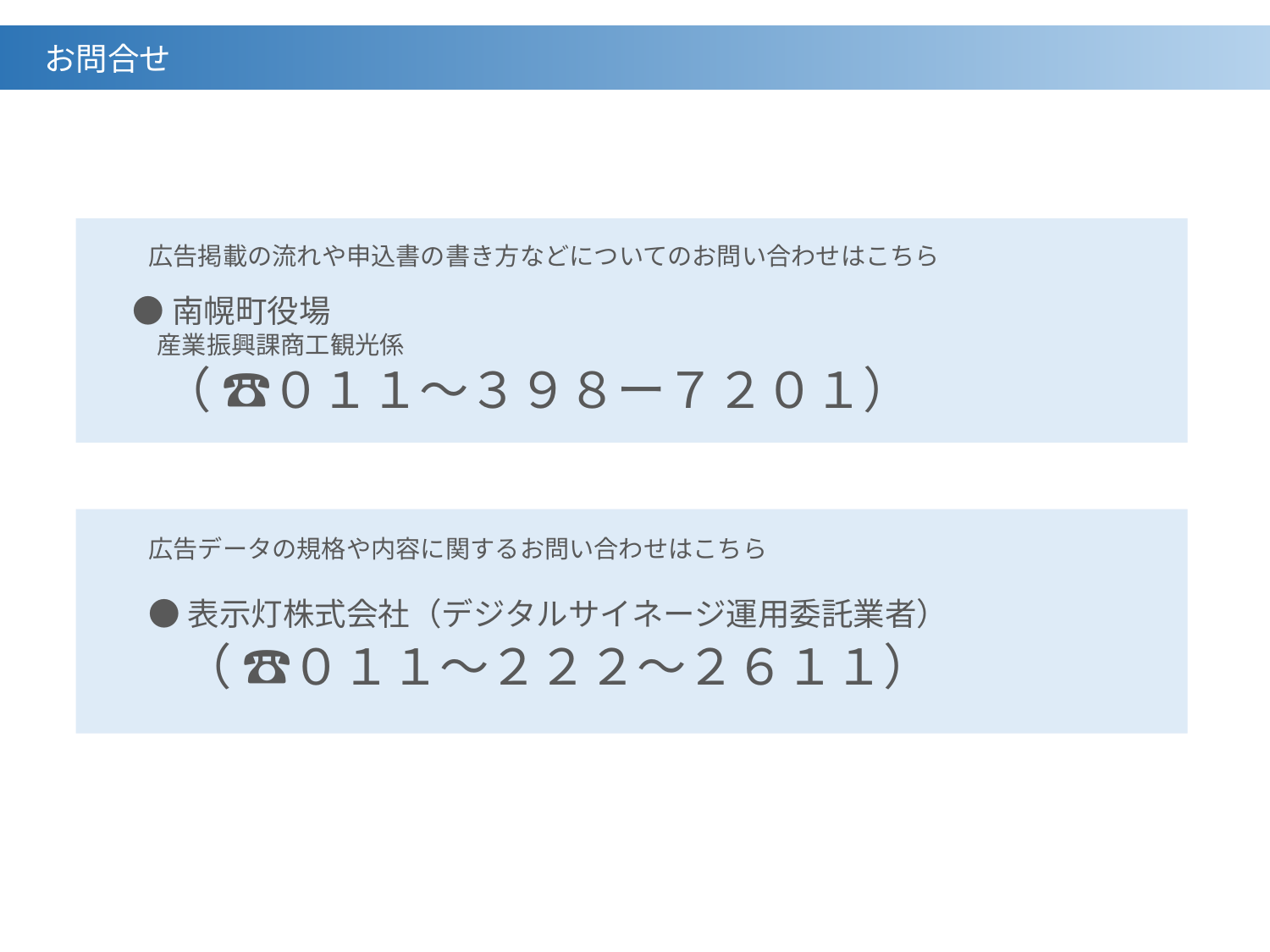

お問合せ

広告掲載の流れや申込書の書き方などについてのお問い合わせはこちら
●南幌町役場
　産業振興課商工観光係
　 （ ☎０１１～３９８ー７２０１）

広告データの規格や内容に関するお問い合わせはこちら
●表示灯株式会社（デジタルサイネージ運用委託業者）
  （ ☎０１１～２２２～２６１１）